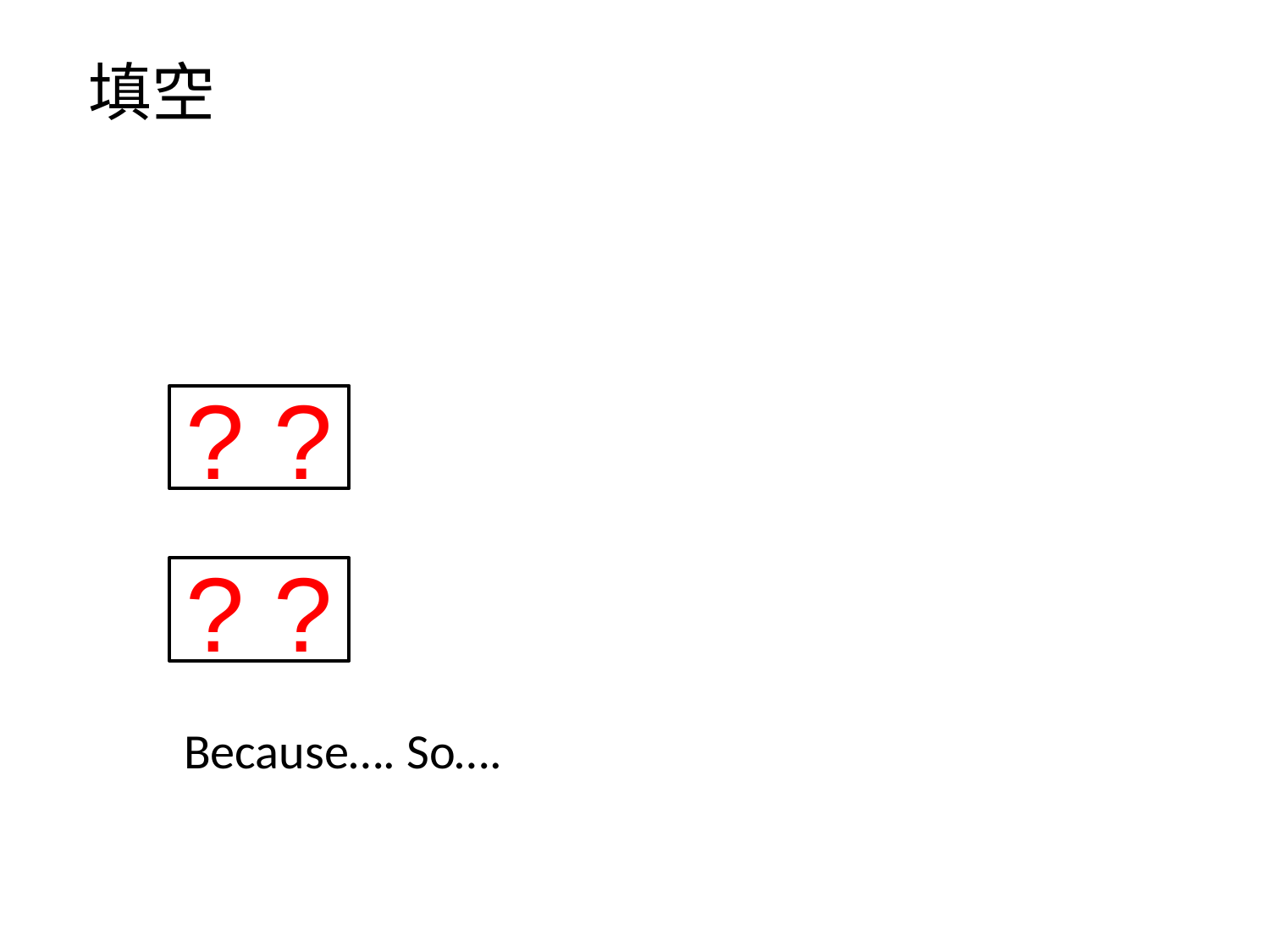

填空
? ?
? ?
Because…. So….